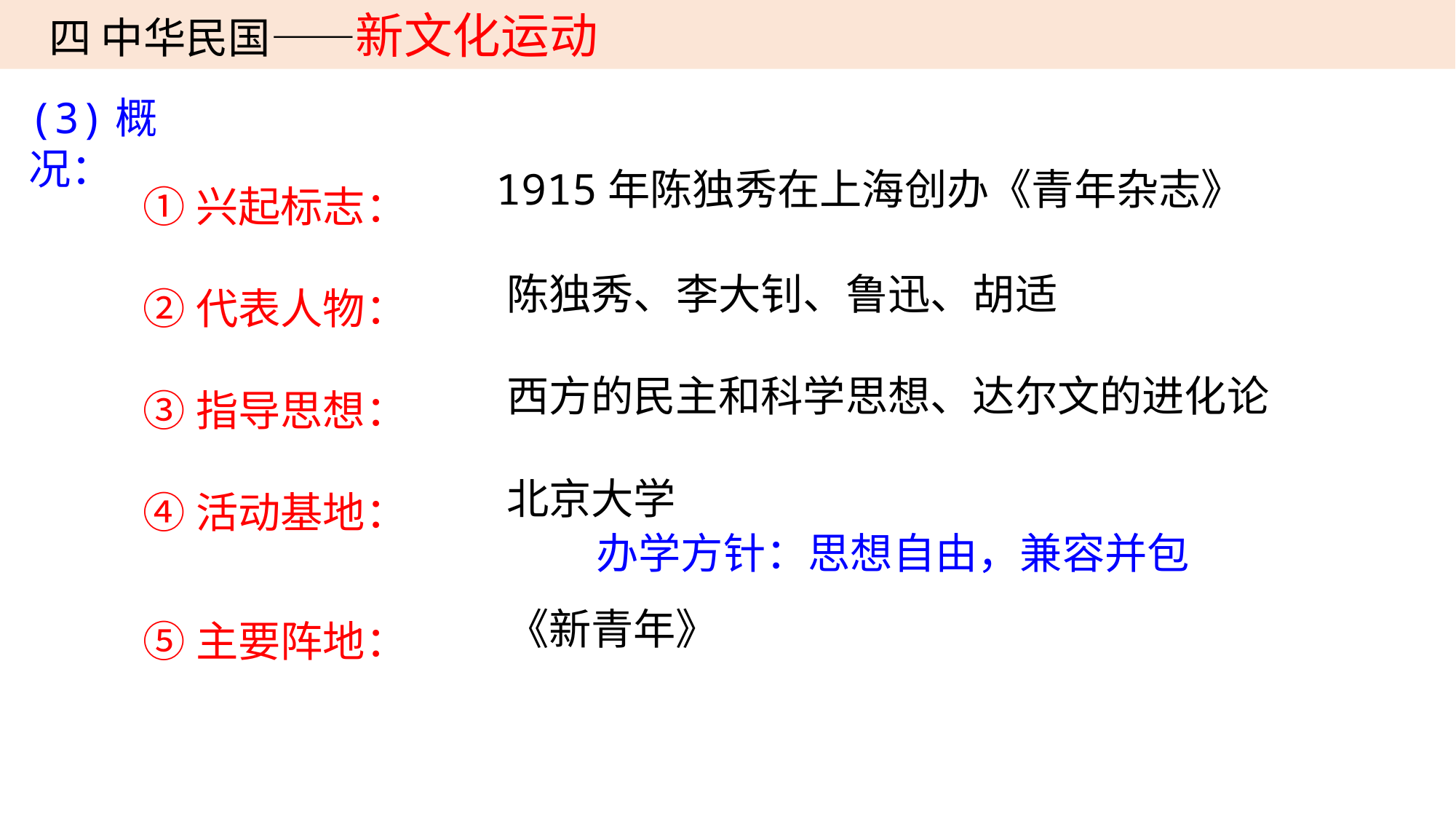

四 中华民国——新文化运动
(3)概况：
①兴起标志：
②代表人物：
③指导思想：
④活动基地：
⑤主要阵地：
1915年陈独秀在上海创办《青年杂志》
陈独秀、李大钊、鲁迅、胡适
西方的民主和科学思想、达尔文的进化论
北京大学
办学方针：思想自由，兼容并包
《新青年》